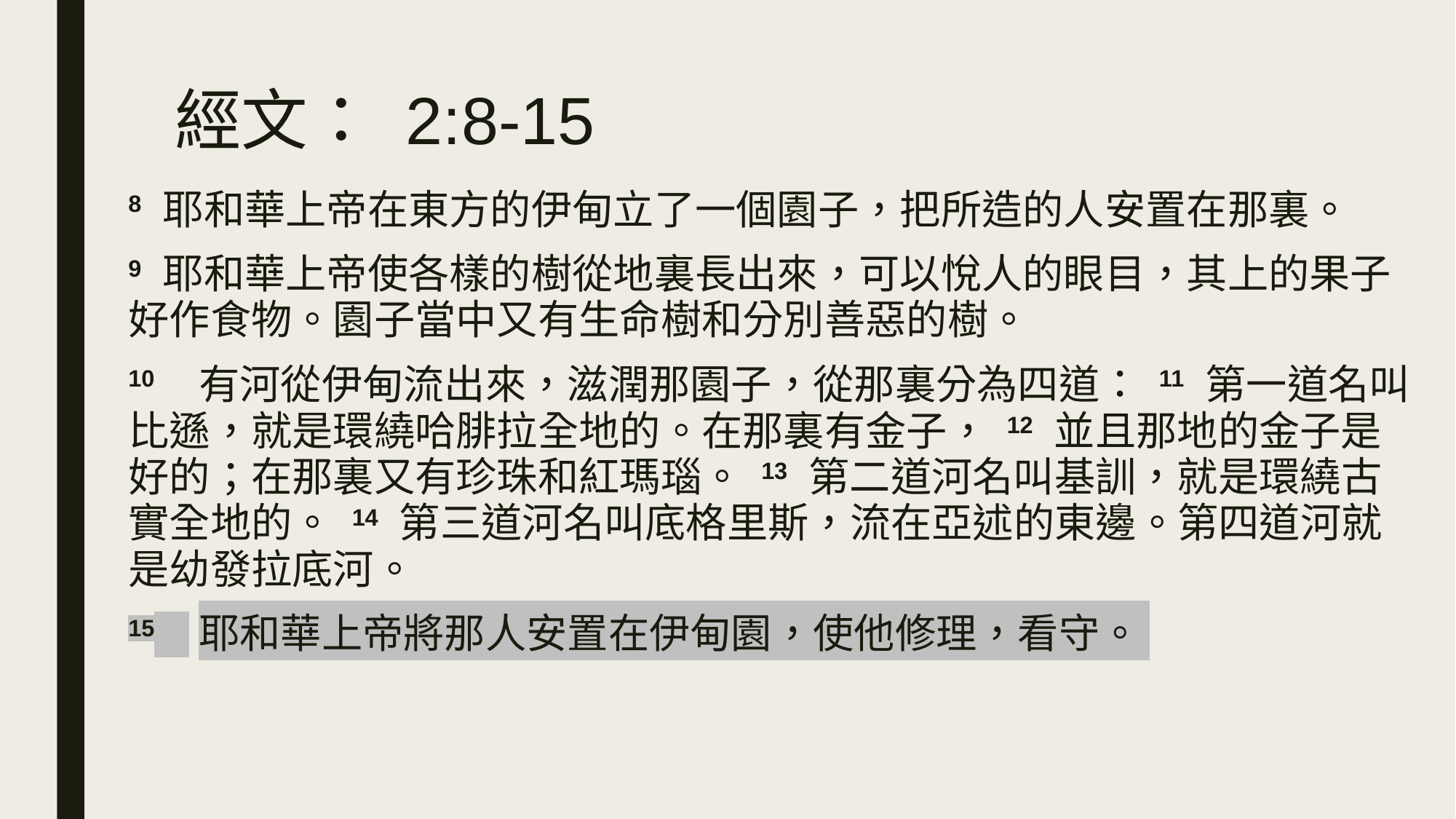

# 經文： 2:8-15
8 耶和華上帝在東方的伊甸立了一個園子，把所造的人安置在那裏。
9 耶和華上帝使各樣的樹從地裏長出來，可以悅人的眼目，其上的果子好作食物。園子當中又有生命樹和分別善惡的樹。
10   有河從伊甸流出來，滋潤那園子，從那裏分為四道： 11 第一道名叫比遜，就是環繞哈腓拉全地的。在那裏有金子， 12 並且那地的金子是好的；在那裏又有珍珠和紅瑪瑙。 13 第二道河名叫基訓，就是環繞古實全地的。 14 第三道河名叫底格里斯，流在亞述的東邊。第四道河就是幼發拉底河。
15   耶和華上帝將那人安置在伊甸園，使他修理，看守。